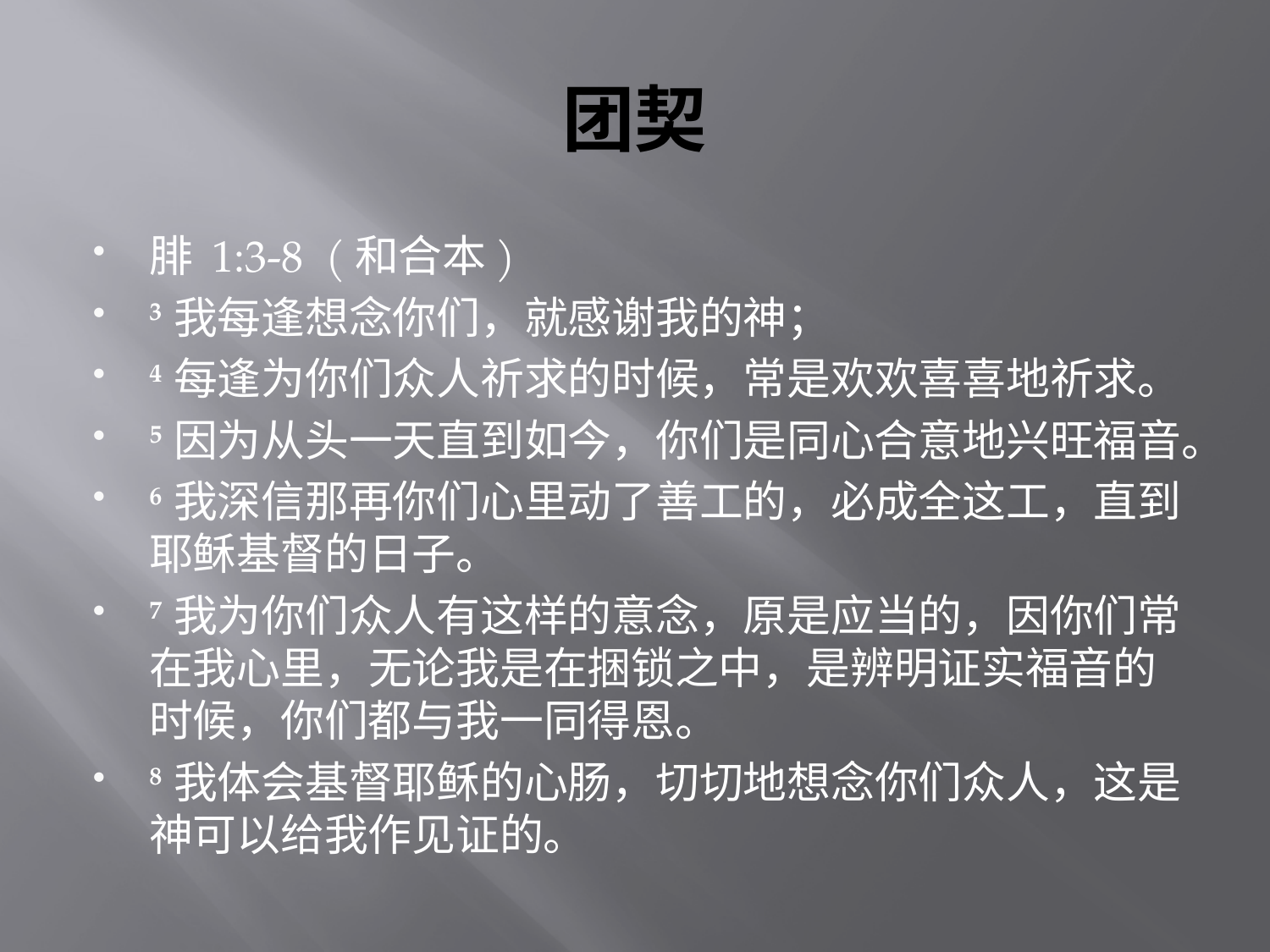

# 团契
腓 1:3-8  (和合本)
3 我每逢想念你们，就感谢我的神；
4 每逢为你们众人祈求的时候，常是欢欢喜喜地祈求。
5 因为从头一天直到如今，你们是同心合意地兴旺福音。
6 我深信那再你们心里动了善工的，必成全这工，直到耶稣基督的日子。
7 我为你们众人有这样的意念，原是应当的，因你们常在我心里，无论我是在捆锁之中，是辨明证实福音的时候，你们都与我一同得恩。
8 我体会基督耶稣的心肠，切切地想念你们众人，这是神可以给我作见证的。